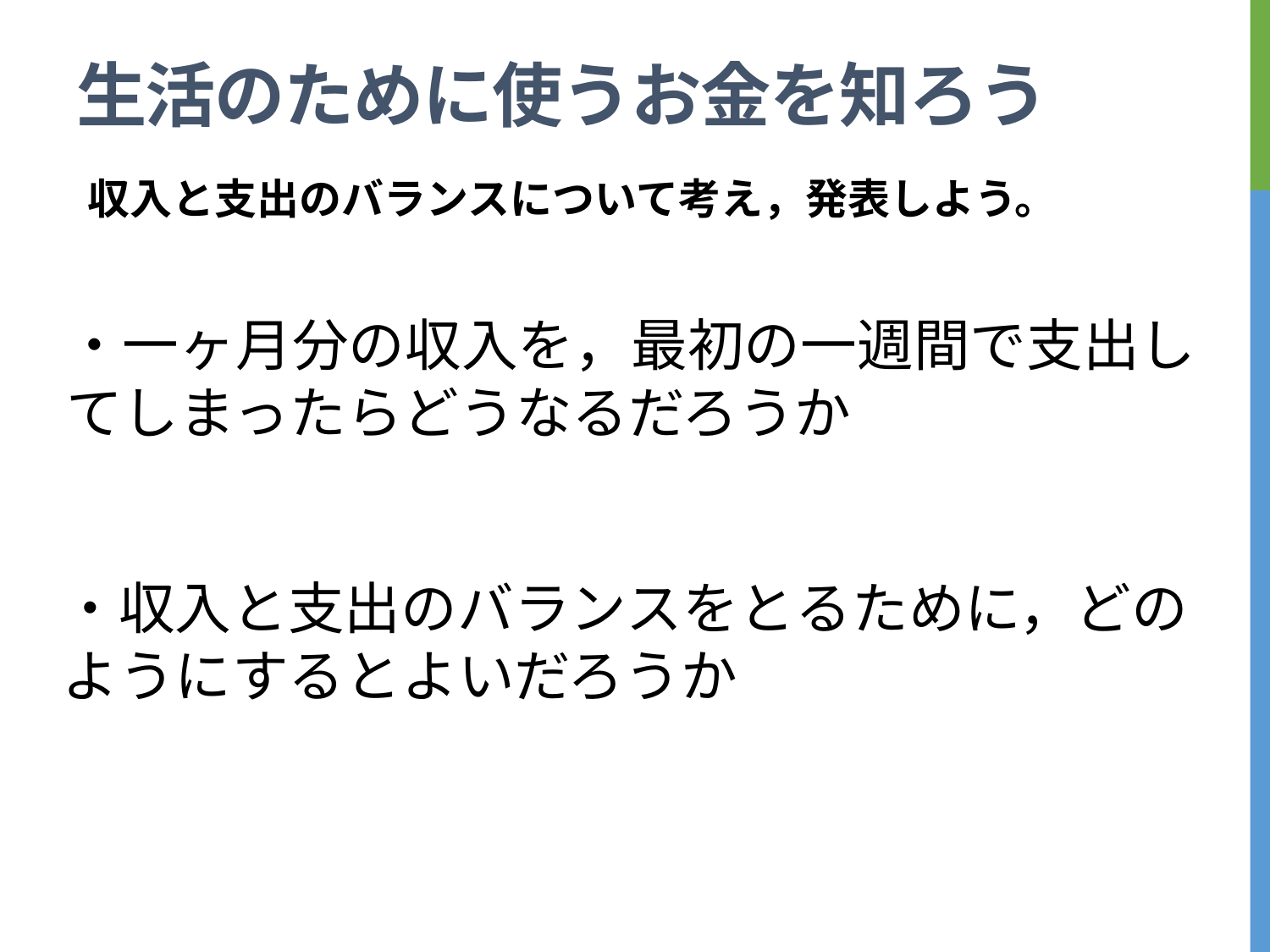

# 生活のために使うお金を知ろう
収入と支出のバランスについて考え，発表しよう。

・一ヶ月分の収入を，最初の一週間で支出してしまったらどうなるだろうか
・収入と支出のバランスをとるために，どのようにするとよいだろうか